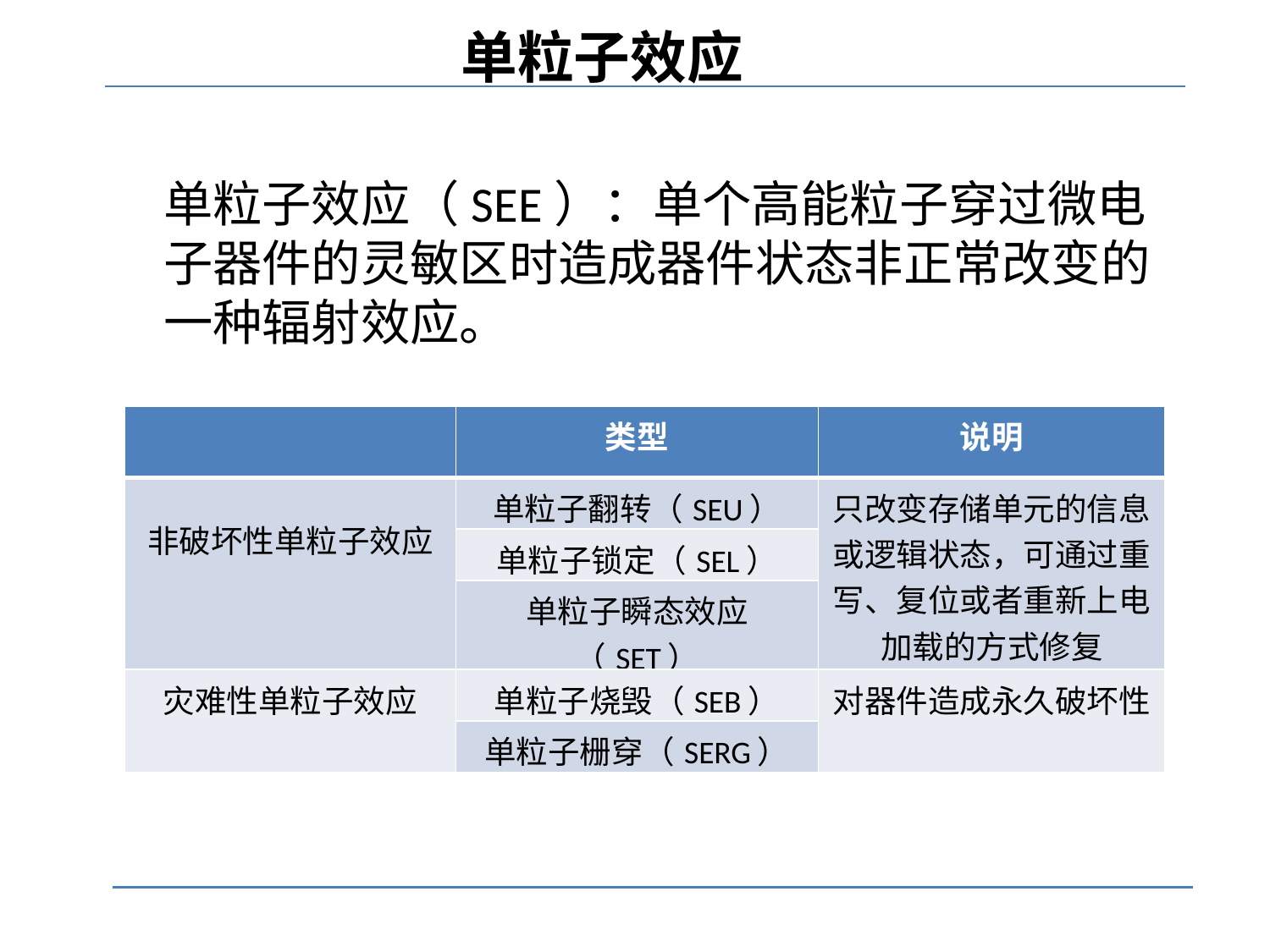

单粒子效应
单粒子效应（SEE）：单个高能粒子穿过微电子器件的灵敏区时造成器件状态非正常改变的一种辐射效应。
|  | 类型 | 说明 |
| --- | --- | --- |
| 非破坏性单粒子效应 | 单粒子翻转（SEU） | 只改变存储单元的信息或逻辑状态，可通过重写、复位或者重新上电加载的方式修复 |
|  | 单粒子锁定（SEL） |  |
|  | 单粒子瞬态效应（SET） |  |
| 灾难性单粒子效应 | 单粒子烧毁（SEB） | 对器件造成永久破坏性 |
|  | 单粒子栅穿（SERG） |  |